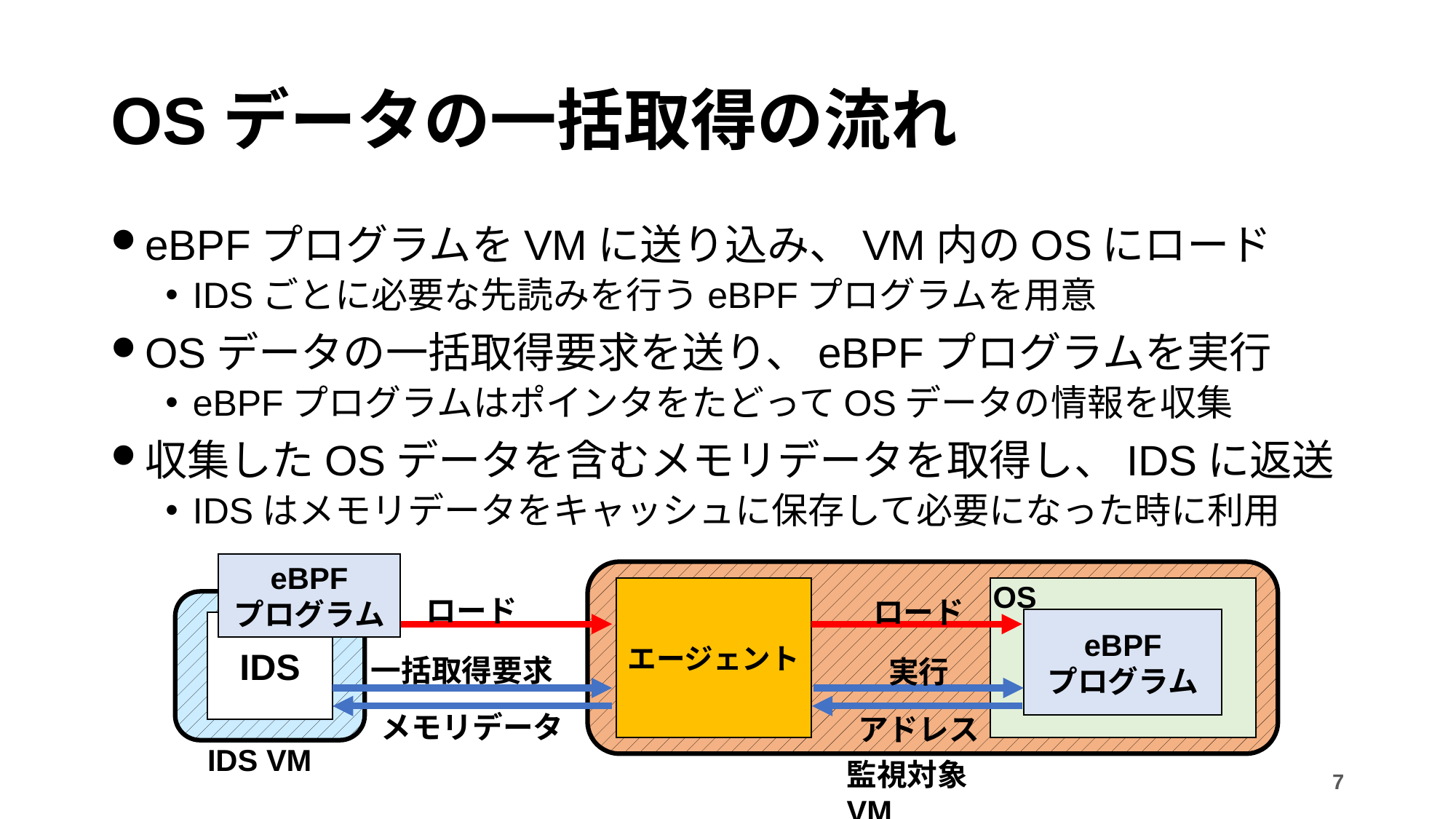

# OSデータの一括取得の流れ
eBPFプログラムをVMに送り込み、VM内のOSにロード
IDSごとに必要な先読みを行うeBPFプログラムを用意
OSデータの一括取得要求を送り、eBPFプログラムを実行
eBPFプログラムはポインタをたどってOSデータの情報を収集
収集したOSデータを含むメモリデータを取得し、IDSに返送
IDSはメモリデータをキャッシュに保存して必要になった時に利用
eBPF
プログラム

OS
エージェント

ロード
ロード
VM
eBPF
プログラム
IDS
一括取得要求
実行
メモリデータ
アドレス
IDS VM
監視対象VM
7